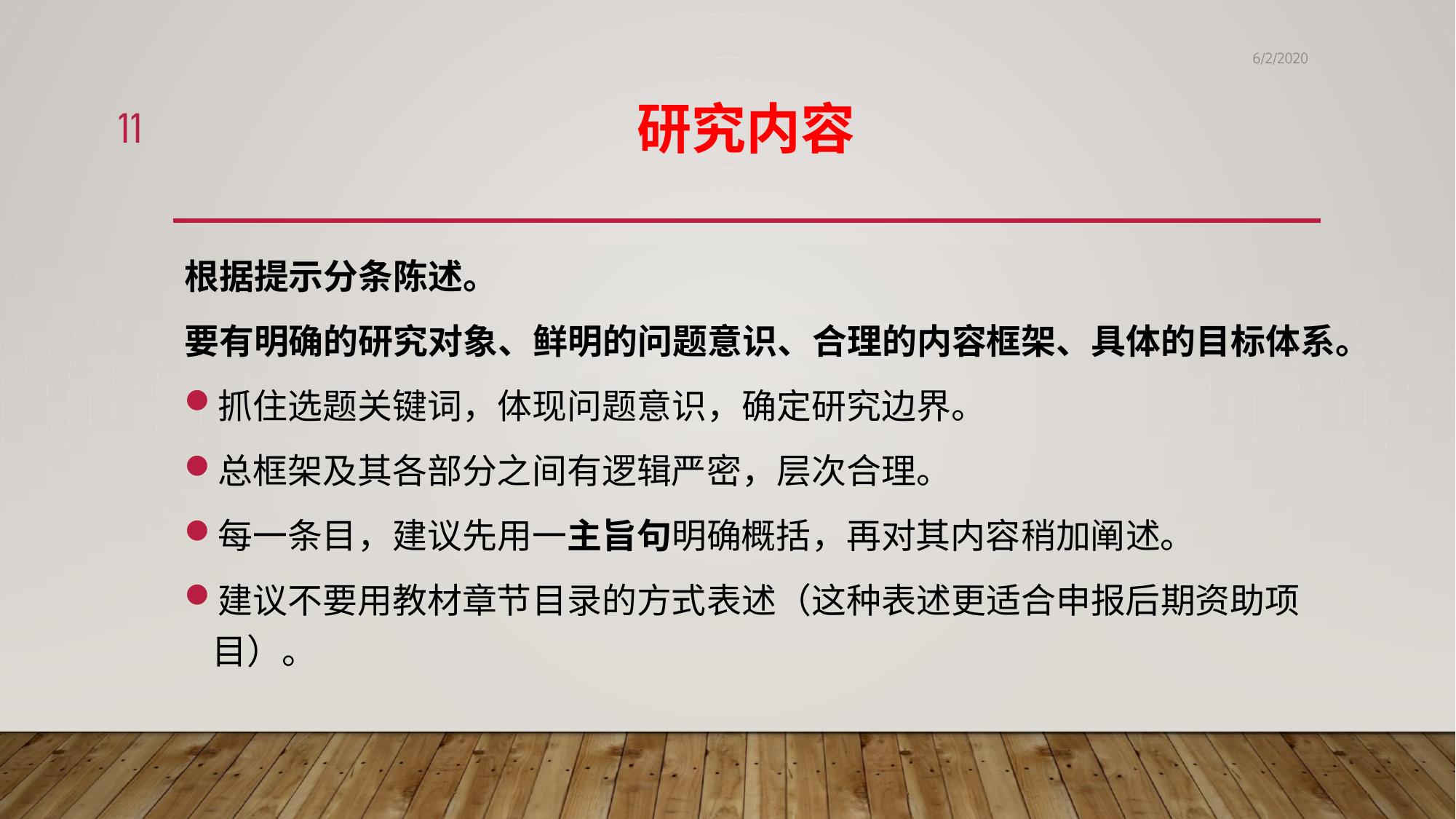

6/2/2020
11
# 研究内容
根据提示分条陈述。
要有明确的研究对象、鲜明的问题意识、合理的内容框架、具体的目标体系。
抓住选题关键词，体现问题意识，确定研究边界。
总框架及其各部分之间有逻辑严密，层次合理。
每一条目，建议先用一主旨句明确概括，再对其内容稍加阐述。
建议不要用教材章节目录的方式表述（这种表述更适合申报后期资助项目）。